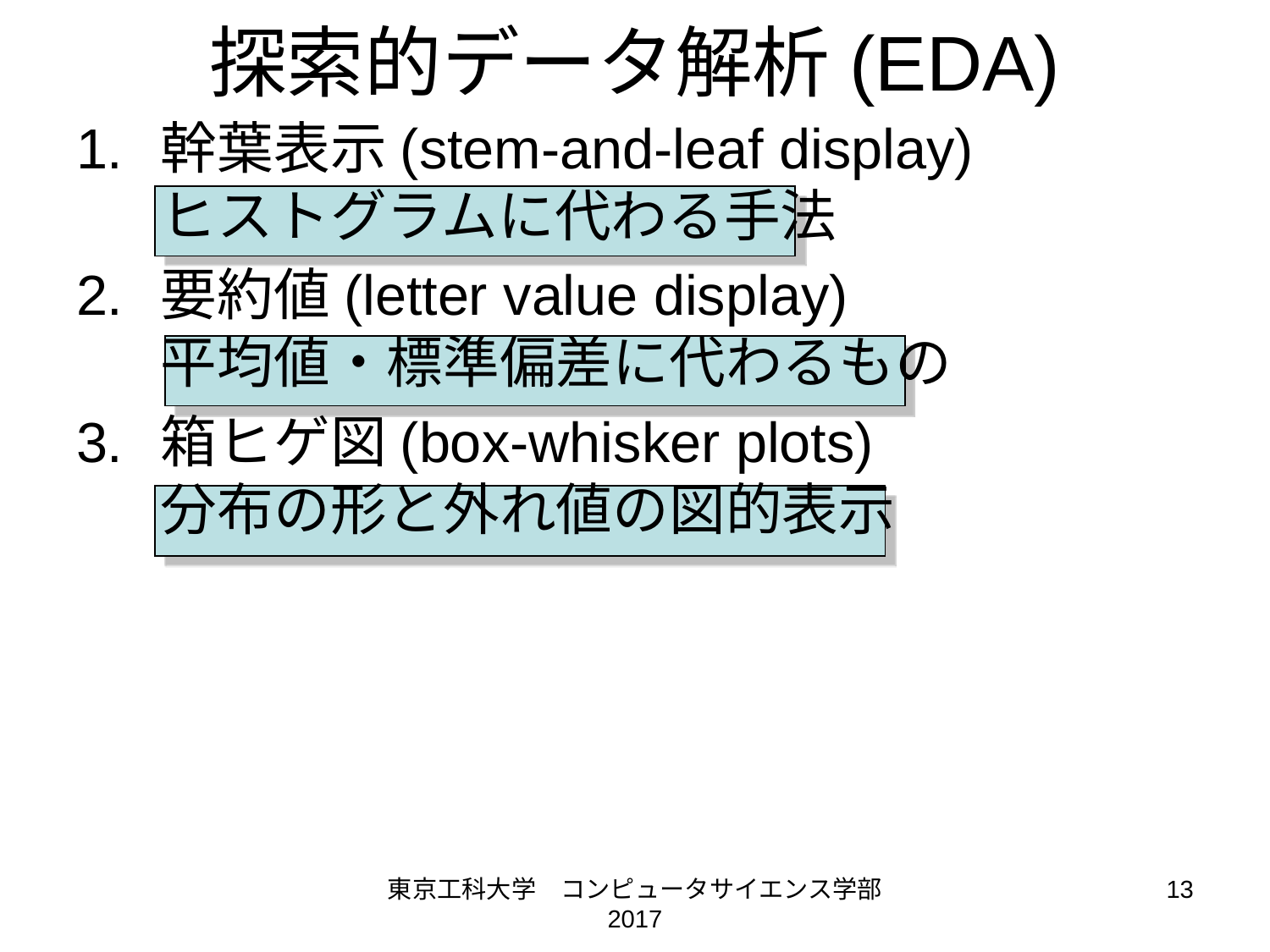

# 探索的データ解析(EDA)
幹葉表示(stem-and-leaf display)
ヒストグラムに代わる手法
要約値(letter value display)
平均値・標準偏差に代わるもの
箱ヒゲ図(box-whisker plots)
分布の形と外れ値の図的表示

東京工科大学　コンピュータサイエンス学部 2017
13